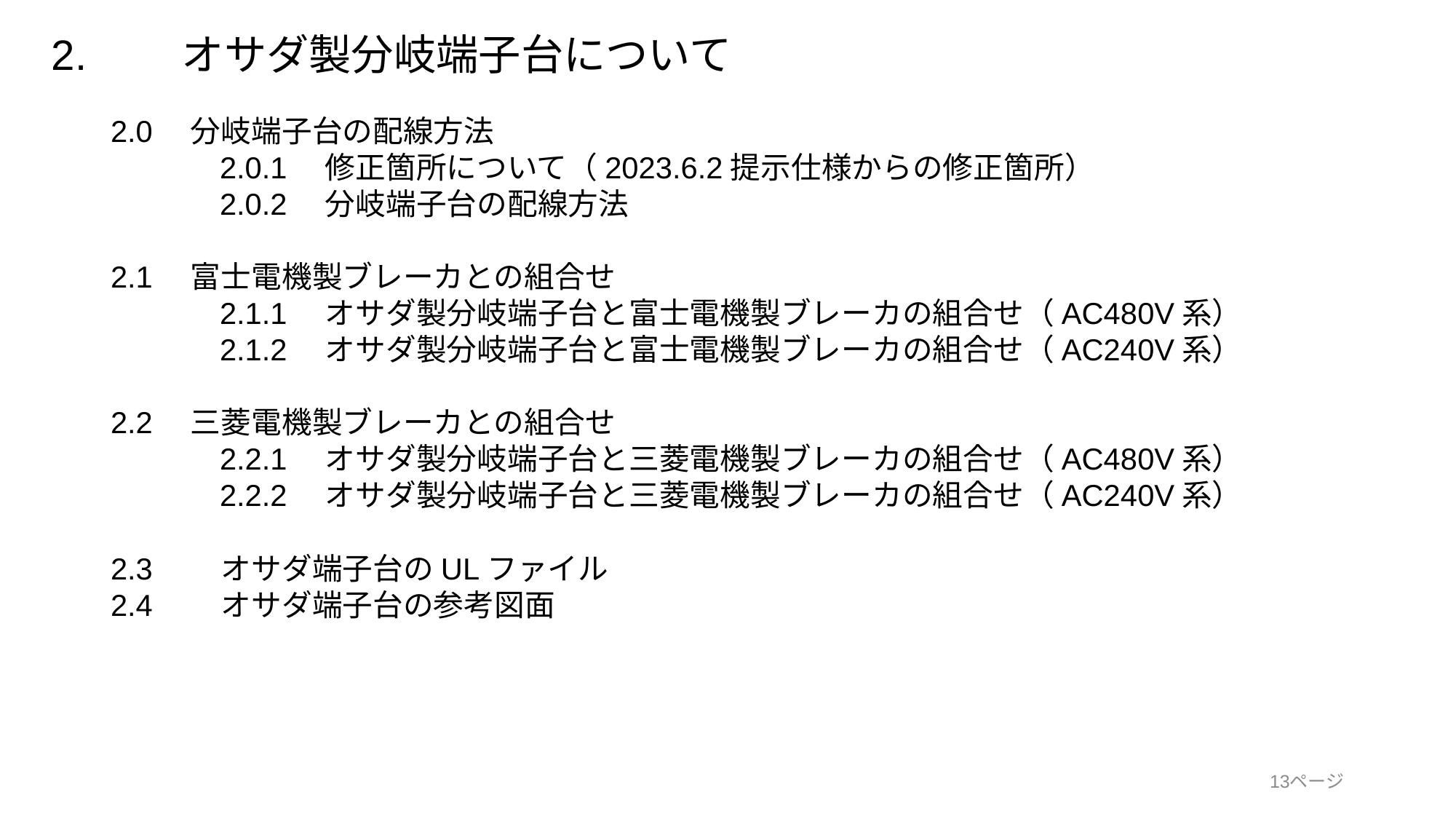

2.　　オサダ製分岐端子台について
2.0　分岐端子台の配線方法
	2.0.1　修正箇所について（2023.6.2提示仕様からの修正箇所）
	2.0.2　分岐端子台の配線方法
2.1　富士電機製ブレーカとの組合せ
	2.1.1　オサダ製分岐端子台と富士電機製ブレーカの組合せ（AC480V系）
	2.1.2　オサダ製分岐端子台と富士電機製ブレーカの組合せ（AC240V系）
2.2　三菱電機製ブレーカとの組合せ
	2.2.1　オサダ製分岐端子台と三菱電機製ブレーカの組合せ（AC480V系）
	2.2.2　オサダ製分岐端子台と三菱電機製ブレーカの組合せ（AC240V系）
2.3　　オサダ端子台のULファイル
2.4　　オサダ端子台の参考図面

13ページ